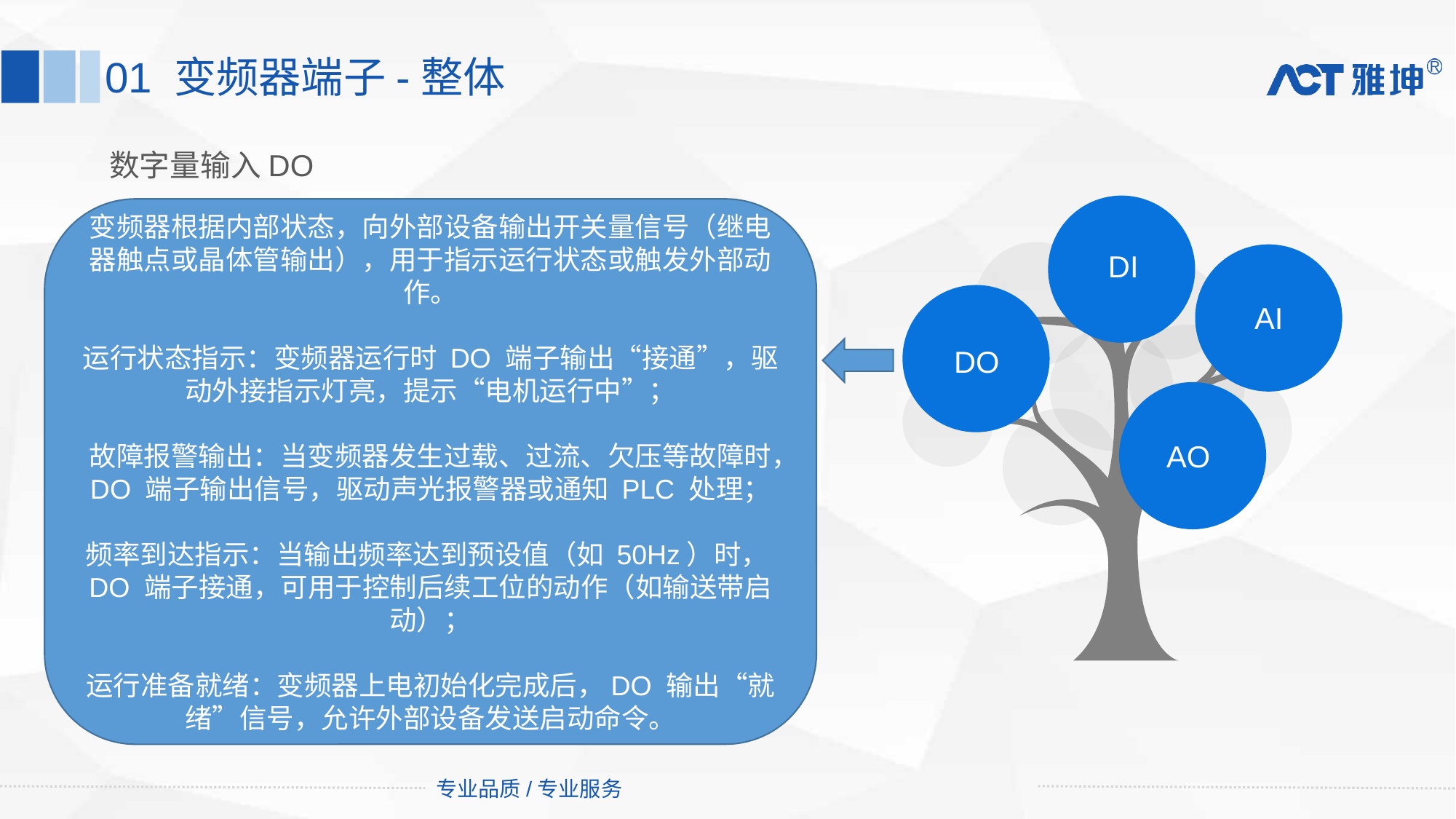

01 变频器端子-整体

数字量输入DO

变频器根据内部状态，向外部设备输出开关量信号（继电器触点或晶体管输出），用于指示运行状态或触发外部动作。

运行状态指示：变频器运行时 DO 端子输出“接通”，驱动外接指示灯亮，提示“电机运行中”；

故障报警输出：当变频器发生过载、过流、欠压等故障时，DO 端子输出信号，驱动声光报警器或通知 PLC 处理；

频率到达指示：当输出频率达到预设值（如 50Hz）时，DO 端子接通，可用于控制后续工位的动作（如输送带启动）；

运行准备就绪：变频器上电初始化完成后，DO 输出“就绪”信号，允许外部设备发送启动命令。

DI

DO
AI

AO